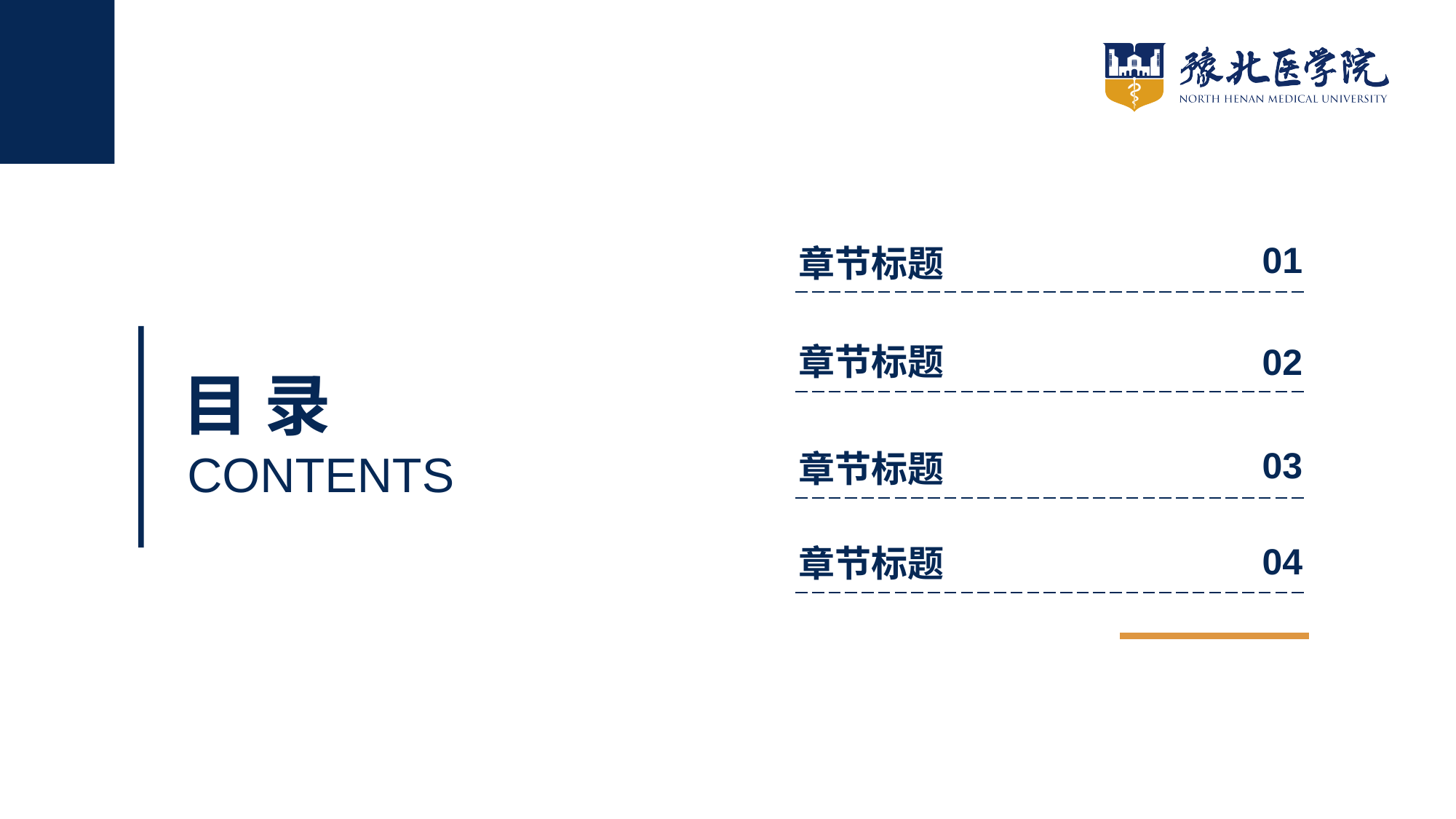

01
章节标题

章节标题
02
目 录
CONTENTS
03
章节标题
章节标题
04